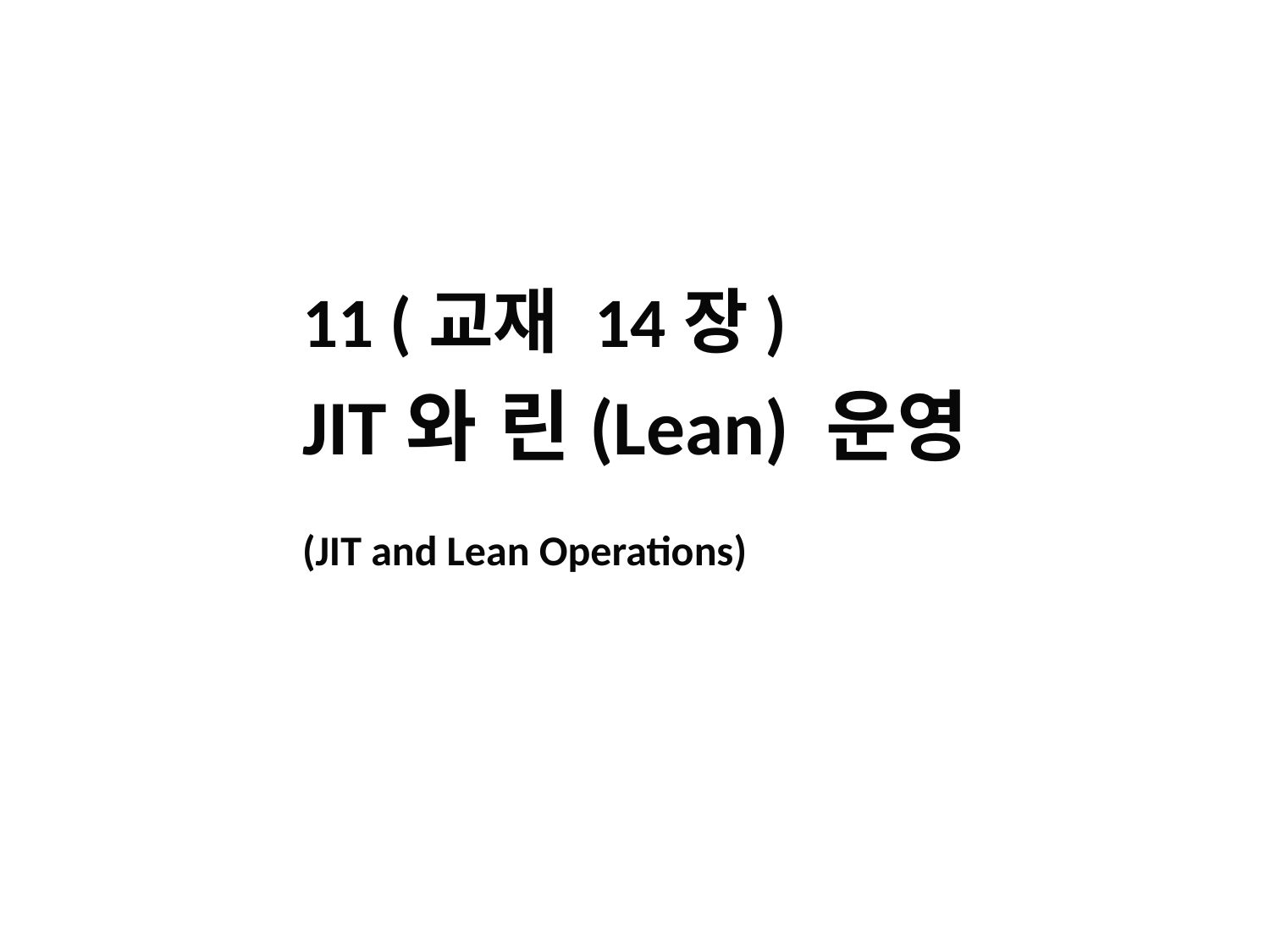

11 (교재 14장)
JIT와 린(Lean) 운영
(JIT and Lean Operations)